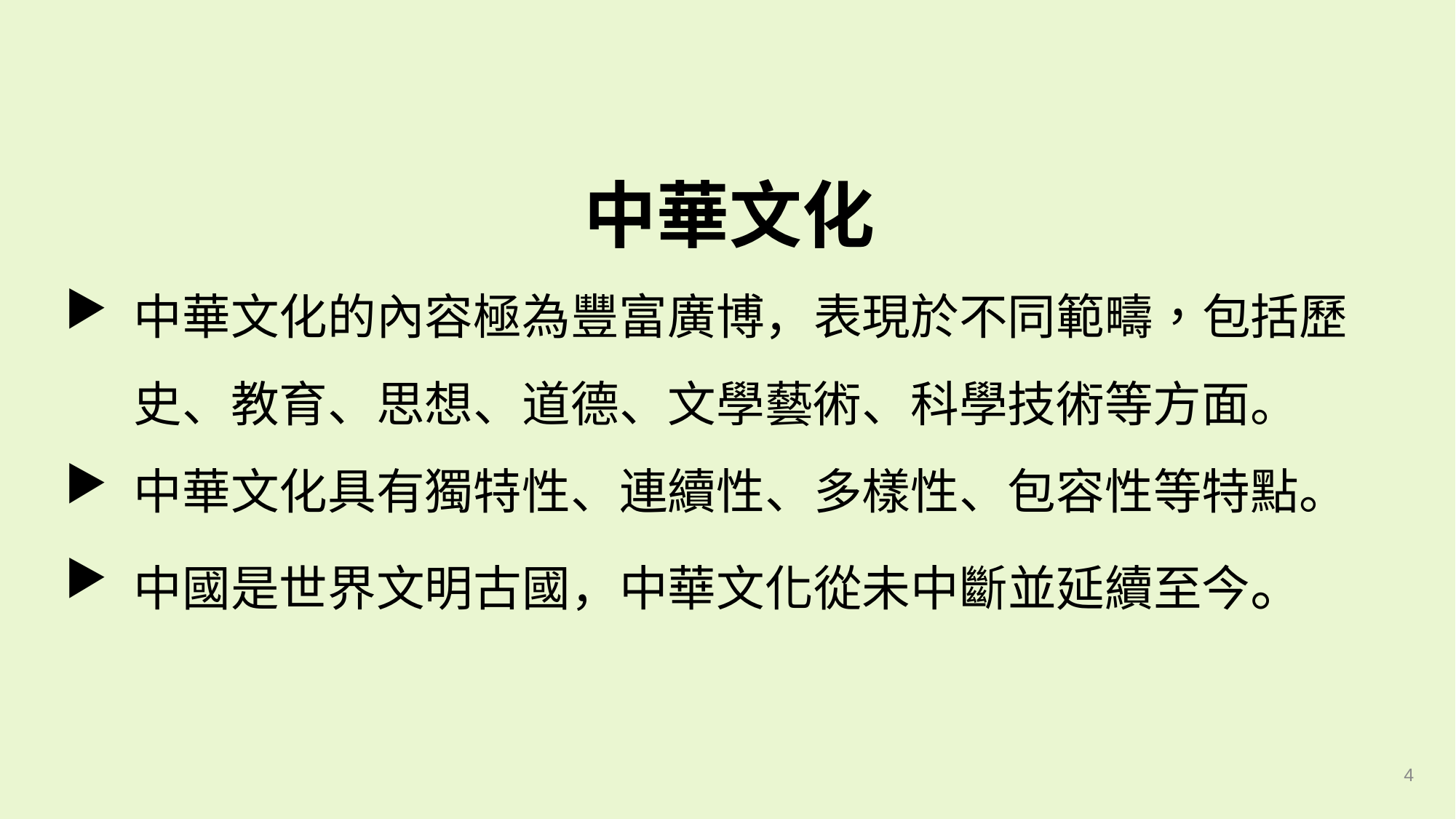

中華文化
中華文化的內容極為豐富廣博，表現於不同範疇，包括歷史、教育、思想、道德、文學藝術、科學技術等方面。
中華文化具有獨特性、連續性、多樣性、包容性等特點。
中國是世界文明古國，中華文化從未中斷並延續至今。
4